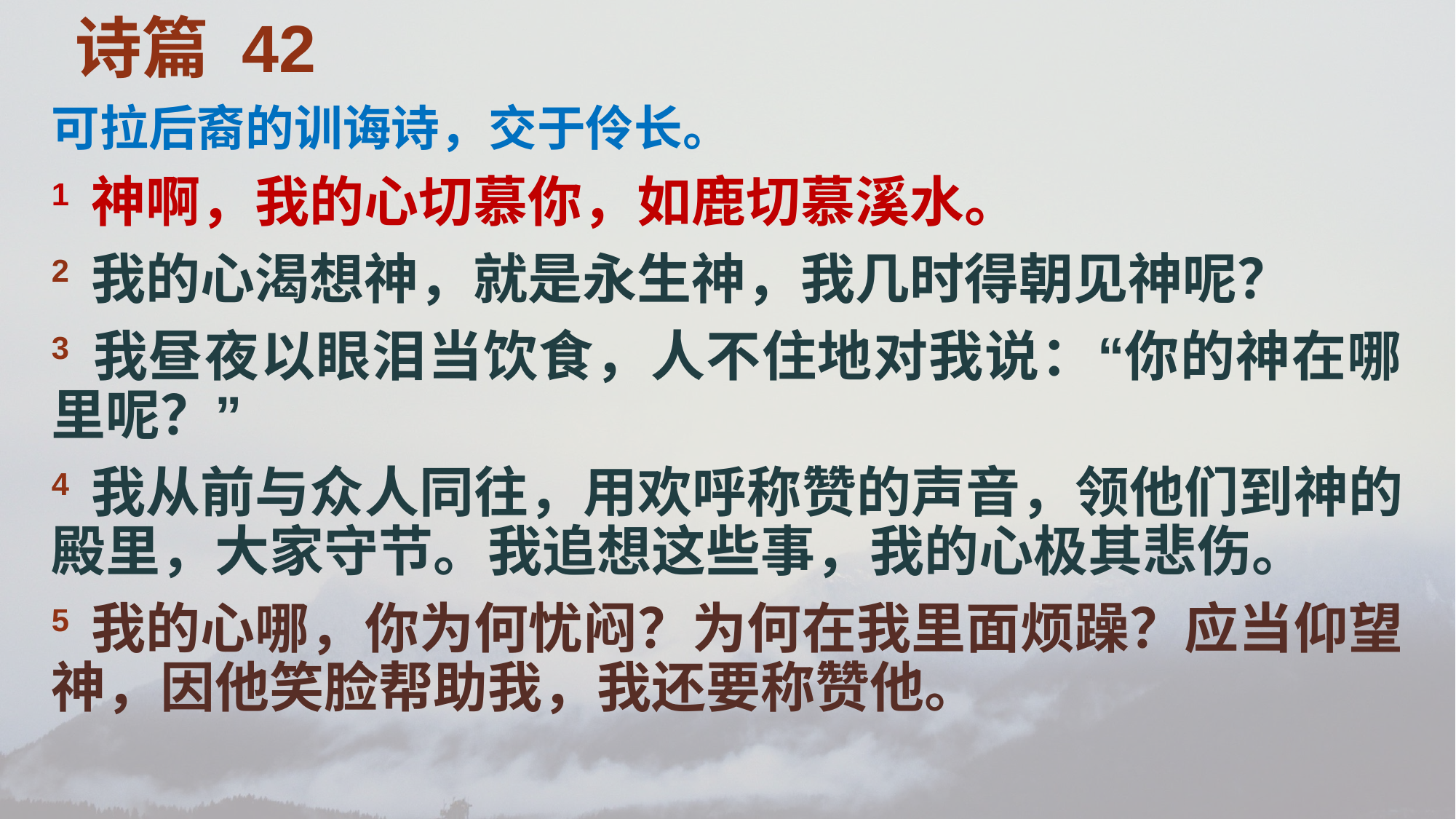

诗篇 42
可拉后裔的训诲诗，交于伶长。
1 神啊，我的心切慕你，如鹿切慕溪水。
2 我的心渴想神，就是永生神，我几时得朝见神呢？
3 我昼夜以眼泪当饮食，人不住地对我说：“你的神在哪里呢？”
4 我从前与众人同往，用欢呼称赞的声音，领他们到神的殿里，大家守节。我追想这些事，我的心极其悲伤。
5 我的心哪，你为何忧闷？为何在我里面烦躁？应当仰望神，因他笑脸帮助我，我还要称赞他。